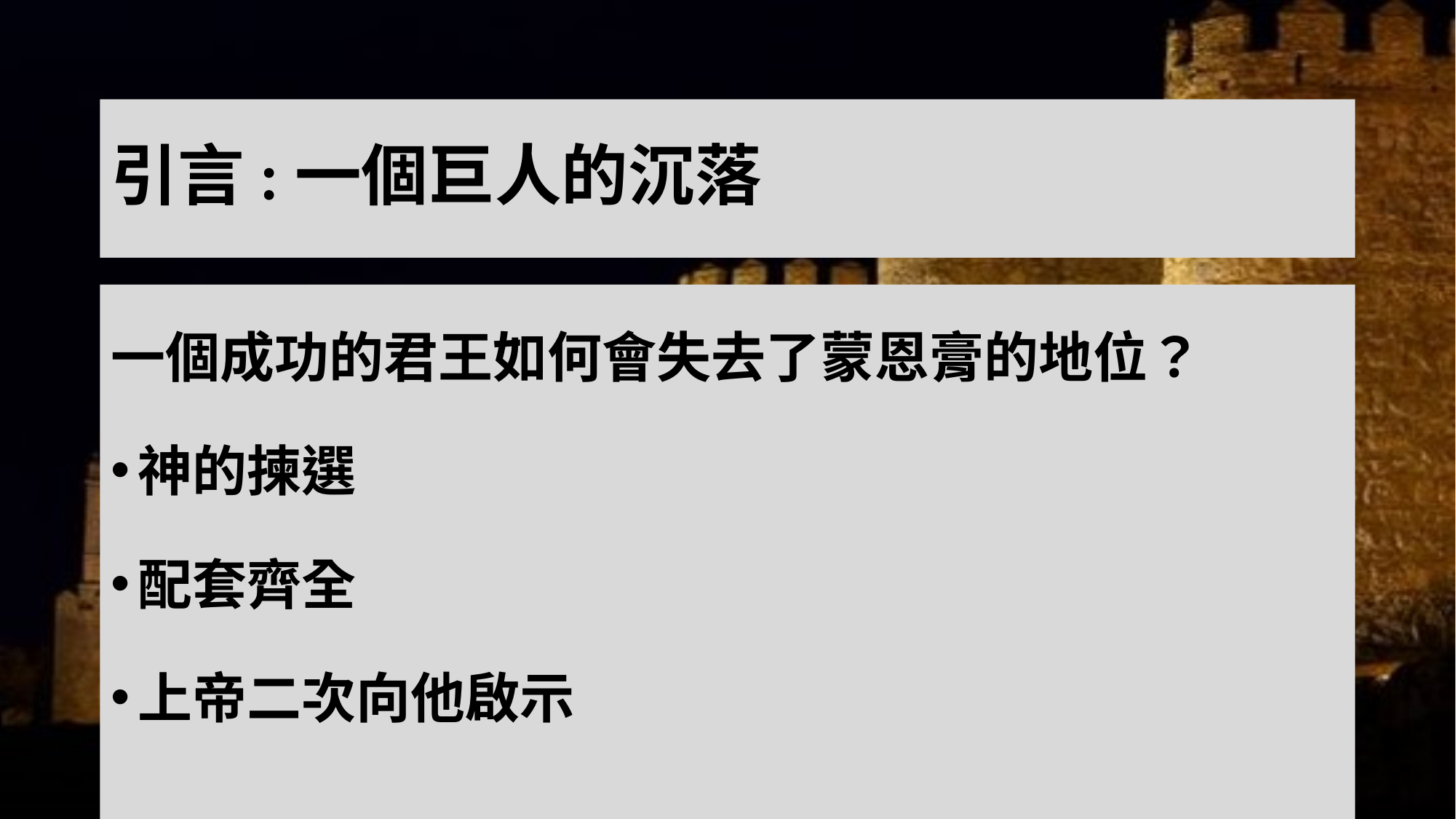

# 引言:一個巨人的沉落
一個成功的君王如何會失去了蒙恩膏的地位？
神的揀選
配套齊全
上帝二次向他啟示